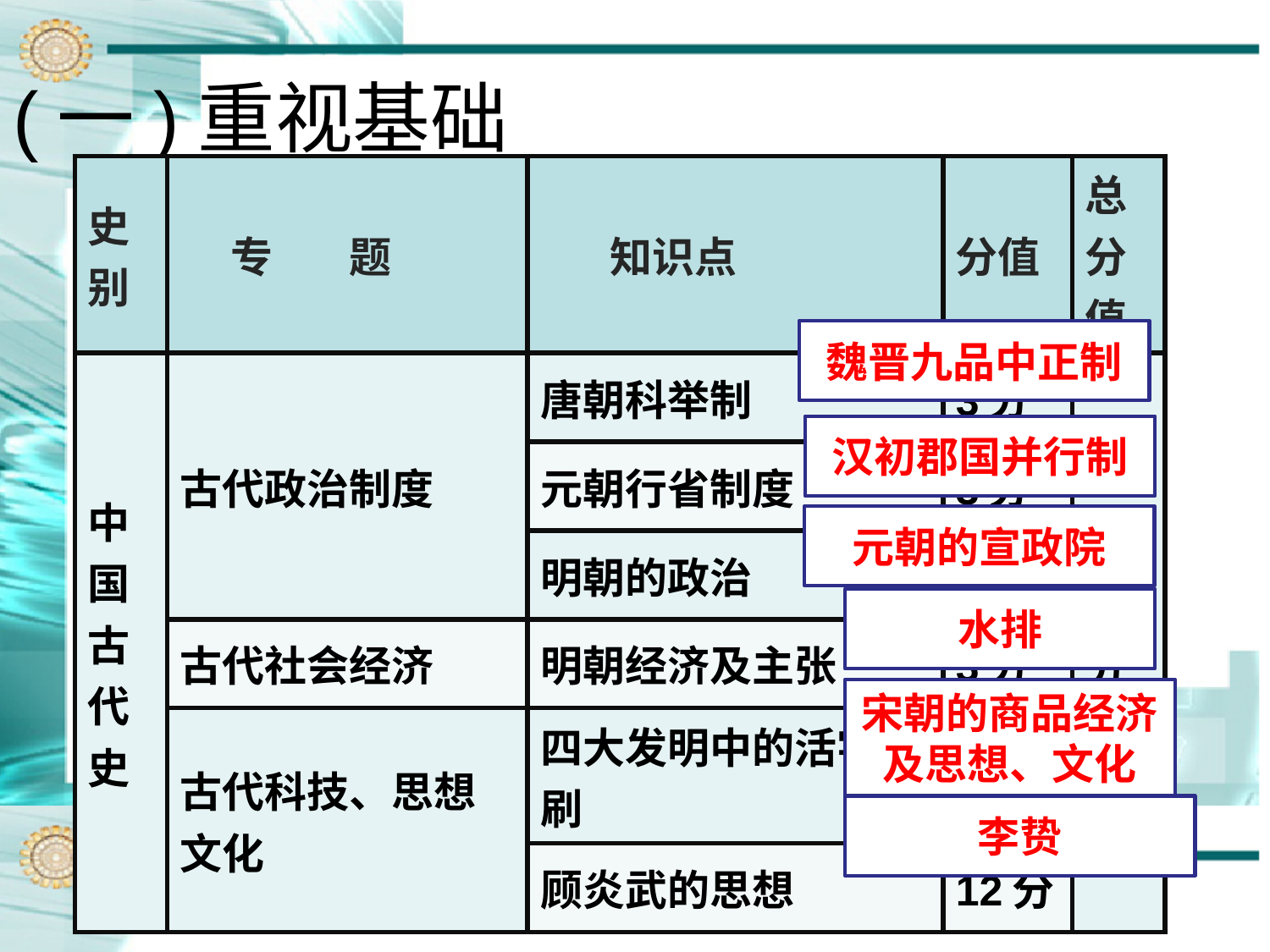

# (一)重视基础
| 史别 | 专 题 | 知识点 | 分值 | 总分值 |
| --- | --- | --- | --- | --- |
| 中国古代史 | 古代政治制度 | 唐朝科举制 | 3分 | 26分 |
|  |  | 元朝行省制度 | 3分 |  |
|  |  | 明朝的政治 | 2分 |  |
|  | 古代社会经济 | 明朝经济及主张 | 3分 |  |
|  | 古代科技、思想文化 | 四大发明中的活字印刷 | 3分 |  |
|  |  | 顾炎武的思想 | 12分 |  |
魏晋九品中正制
汉初郡国并行制
元朝的宣政院
水排
宋朝的商品经济及思想、文化
李贽